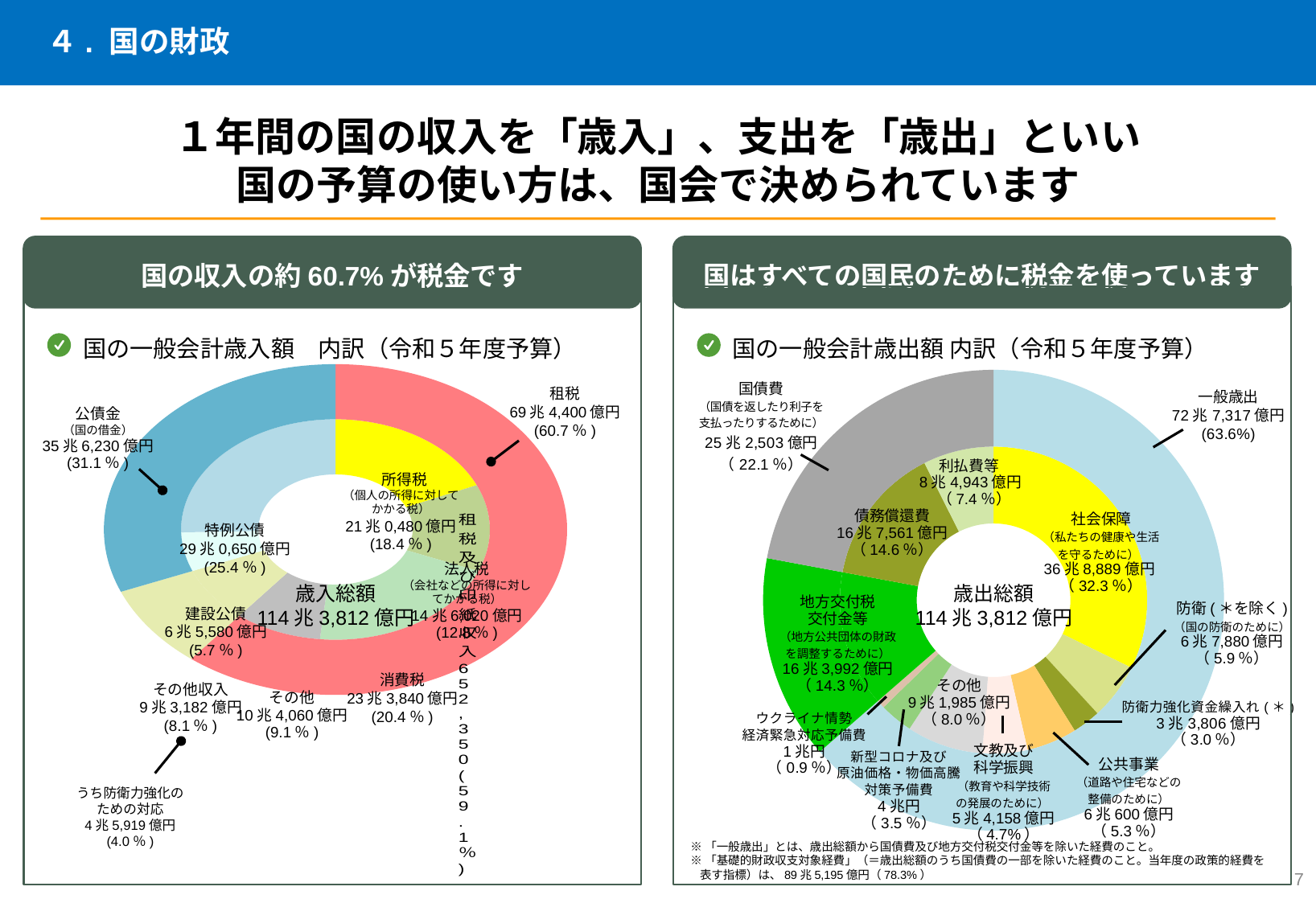

# ４. 国の財政
計・修正
１年間の国の収入を「歳入」、支出を「歳出」といい
国の予算の使い方は、国会で決められています

国の収入の約60.7%が税金です
国はすべての国民のために税金を使っています

### Chart

| Category | 内側の円 | 外側の円 |
|---|---|---|
| 一般歳出 | None | 727317.1966200001 |
| 社会保障 | 368888.86907 | None |
| 防衛関係費（＊を除く） | 67879.65446 | None |
| 防衛力強化資金繰入れ (＊) | 33806.19913 | None |
| 公共事業 | 60599.94 | None |
| 文教及び科学振興    | 54157.90587 | None |
| その他 | 91984.62809 | None |
| 新型コロナウイルス感染症及び原油価格・物価高騰対策予備費 | 40000.0 | None |
| ウクライナ情勢経済緊急対応予備費 | 10000.0 | None |
| 地方交付税交付金等 | 163991.75658 | 163991.75658 |
| 国債費 | None | 252503.40249 |
| 債務償還費 | 167560.68008 | None |
| 利払費等 | 84942.72241000002 | None |

国の一般会計歳入額　内訳（令和５年度予算）
国の一般会計歳出額 内訳（令和５年度予算）

### Chart

| Category |  |  |
|---|---|---|
| 租税及び印紙収入 | None | 694400.0 |
| 所得税 | 210480.0 | None |
| 法人税 | 146020.0 | None |
| 消費税 | 233840.0 | None |
| その他 | 104060.0 | None |
| その他収入 | 93182.35569 | 93182.35569 |
| 年金特例公債金収入 | 0.0 | 0.0 |
| 公債金収入 | None | 356230.0 |
| 建設公債 | 65580.0 | None |
| 特例公債 | 290650.0 | None |
租税
69兆4,400億円
(60.7％)
公債金
（国の借金）
35兆6,230億円
(31.1％)
利払費等
8兆4,943億円
 （7.4％）
 所得税
（個人の所得に対して
かかる税）
21兆0,480億円
(18.4％)
債務償還費
16兆7,561億円
（14.6％）
社会保障
（私たちの健康や生活
を守るために）
36兆8,889億円
（32.3％）
特例公債
29兆0,650億円
(25.4％)
法人税
（会社などの所得に対し
てかかる税）
14兆6,020億円
(12.8％)
歳出総額
114兆3,812億円
歳入総額
114兆3,812億円
地方交付税
交付金等
（地方公共団体の財政
を調整するために）
16兆3,992億円
（14.3％）
防衛(＊を除く)
（国の防衛のために）
6兆7,880億円
（5.9％）
建設公債
6兆5,580億円
(5.7％)

消費税
23兆3,840億円
(20.4％)
その他
9兆1,985億円
（8.0％）
その他収入
9兆3,182億円
(8.1％)
その他
10兆4,060億円
(9.1％)
文教及び
科学振興
（教育や科学技術
の発展のために）
5兆4,158億円
（4.7%）
公共事業
（道路や住宅などの
整備のために）
6兆600億円
（5.3％）
うち防衛力強化のための対応
4兆5,919億円
(4.0％)
※「一般歳出」とは、歳出総額から国債費及び地方交付税交付金等を除いた経費のこと。
※「基礎的財政収支対象経費」（＝歳出総額のうち国債費の一部を除いた経費のこと。当年度の政策的経費を表す指標）は、89兆5,195億円（78.3%）
7